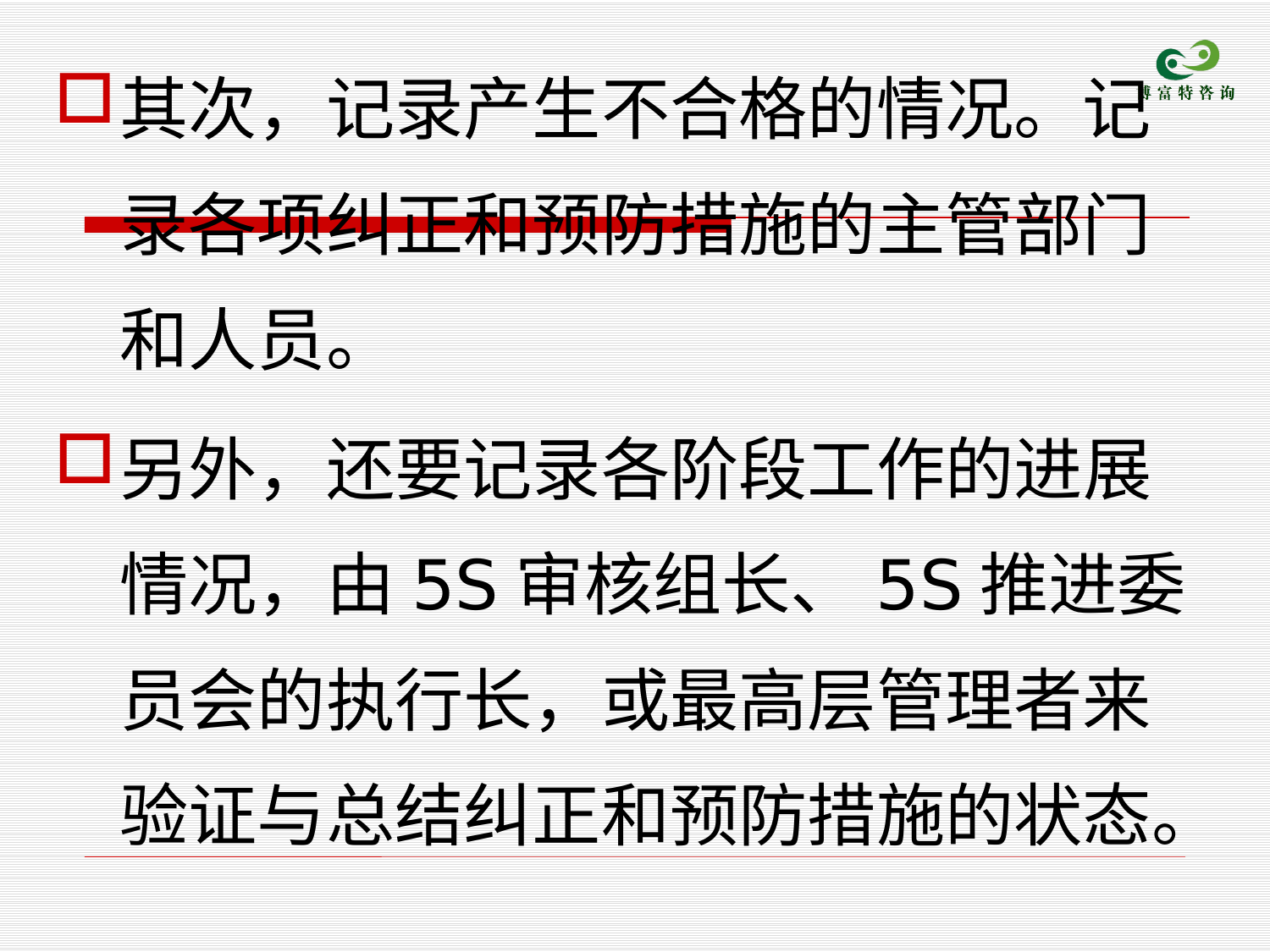

其次，记录产生不合格的情况。记录各项纠正和预防措施的主管部门和人员。
另外，还要记录各阶段工作的进展情况，由5S审核组长、5S推进委员会的执行长，或最高层管理者来验证与总结纠正和预防措施的状态。
782